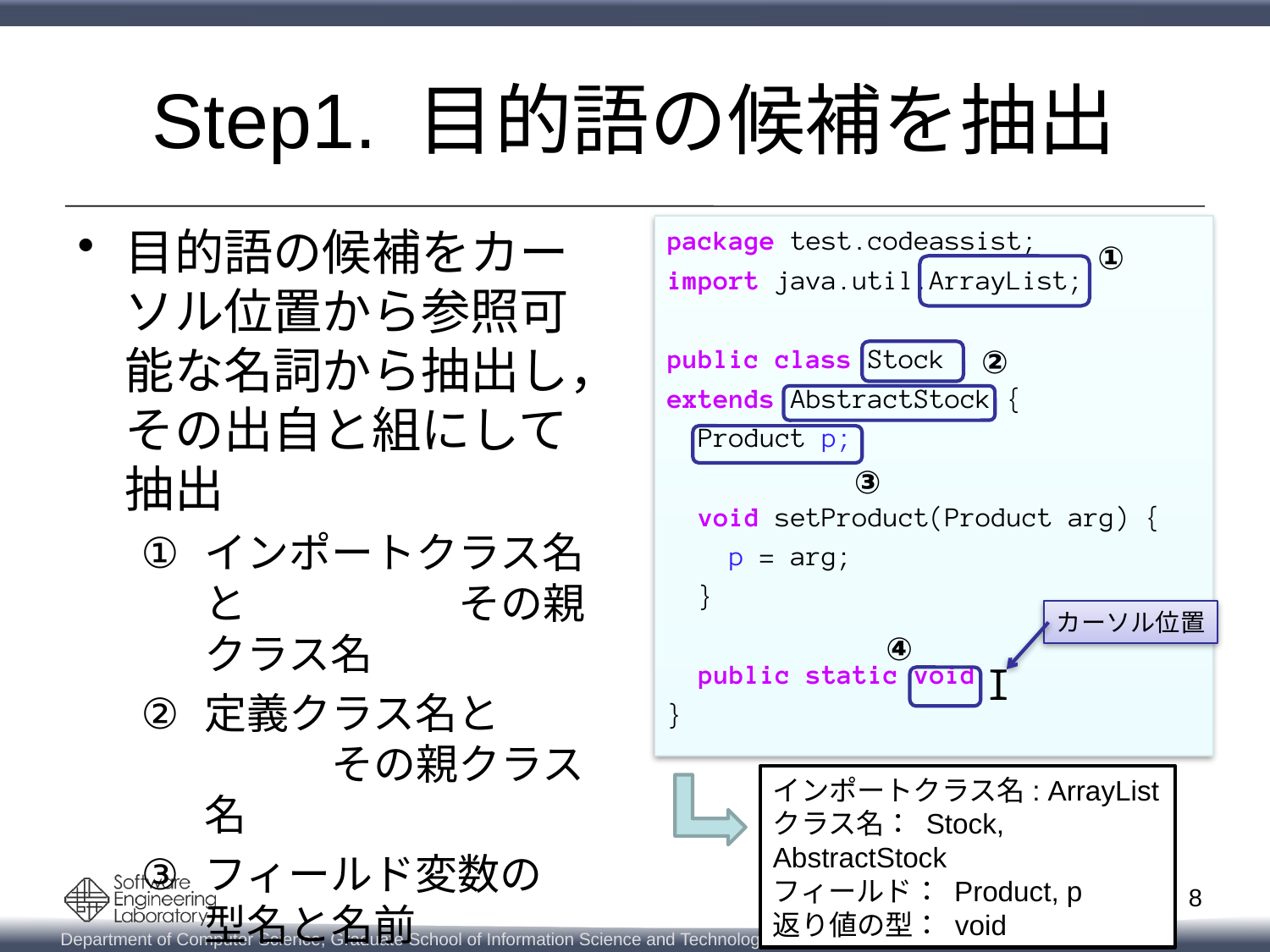

# Step1. 目的語の候補を抽出
目的語の候補をカーソル位置から参照可能な名詞から抽出し，その出自と組にして抽出
インポートクラス名と		その親クラス名
定義クラス名と		その親クラス名
フィールド変数の	型名と名前
返り値の型名
package test.codeassist;
import java.util.ArrayList;

public class Stock
extends AbstractStock {
  Product p;

  void setProduct(Product arg) {
    p = arg;
  }

  public static void
}
①

②

 ③
カーソル位置
 ④
I

インポートクラス名: ArrayList
クラス名： Stock, AbstractStock
フィールド： Product, p
返り値の型： void

8